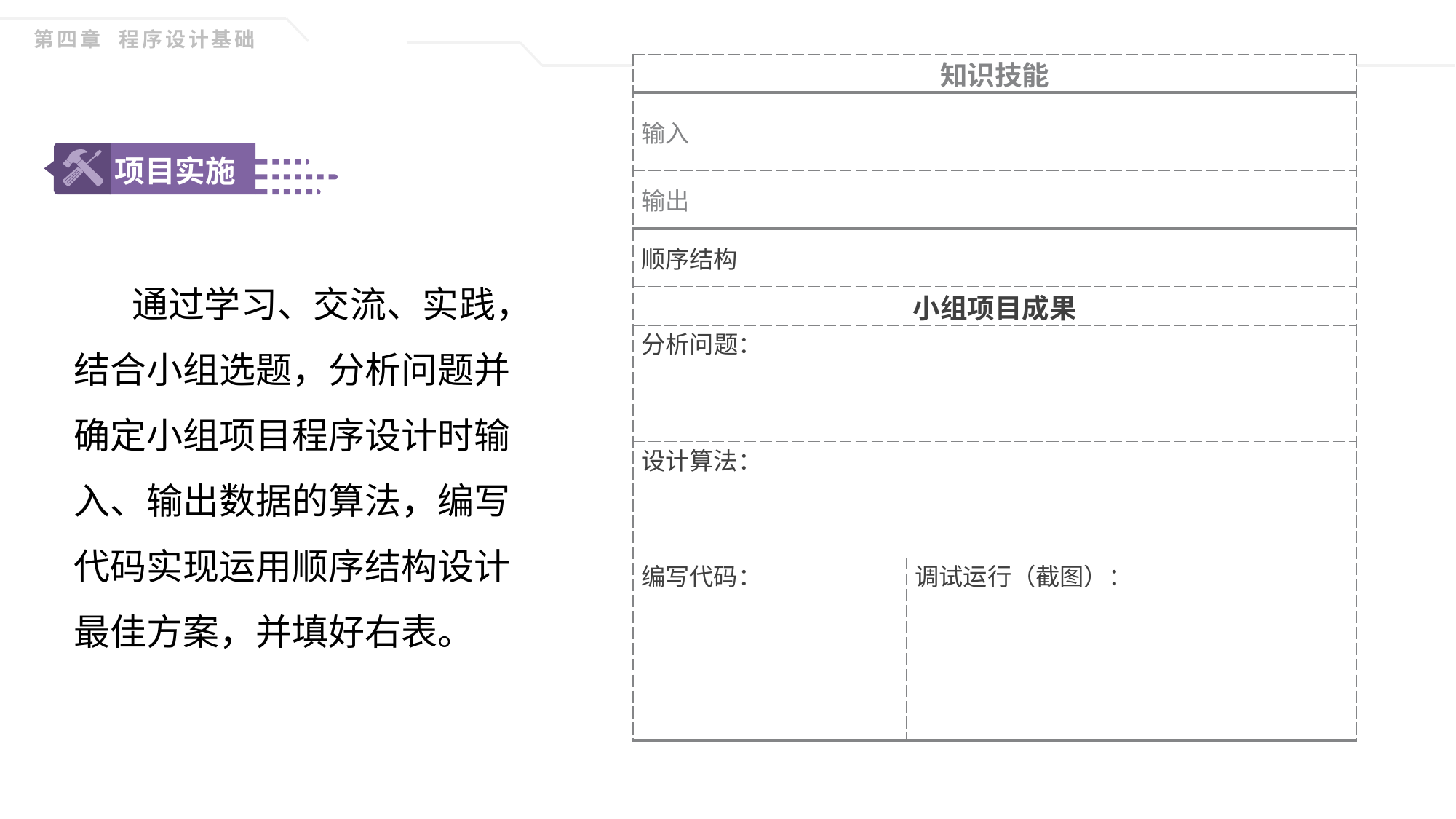

第四章  程序设计基础
| 知识技能 |  |  |
| --- | --- | --- |
| 输入 |  |  |
| 输出 |  |  |
| 顺序结构 |  |  |
| 小组项目成果 |  |  |
| 分析问题： |  |  |
| 设计算法： |  |  |
| 编写代码： |  | 调试运行（截图）： |
项目实施

项目实施
      通过学习、交流、实践，结合小组选题，分析问题并确定小组项目程序设计时输入、输出数据的算法，编写代码实现运用顺序结构设计最佳方案，并填好右表。